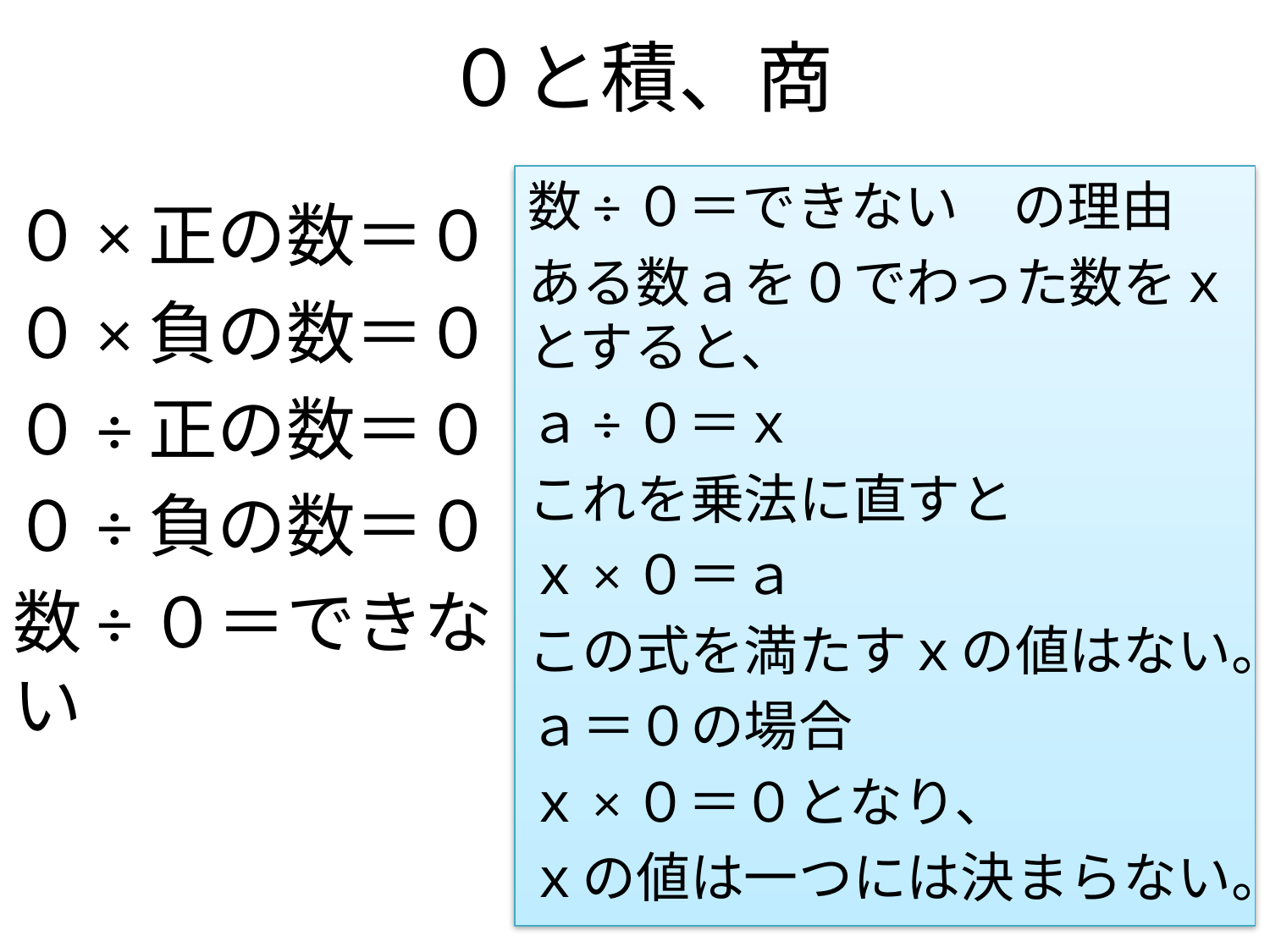

# ０と積、商
数÷０＝できない　の理由
ある数ａを０でわった数をｘとすると、
ａ÷０＝ｘ
これを乗法に直すと
ｘ×０＝ａ
この式を満たすｘの値はない。
ａ＝０の場合
ｘ×０＝０となり、
ｘの値は一つには決まらない。
０×正の数＝０
０×負の数＝０
０÷正の数＝０
０÷負の数＝０
数÷０＝できない